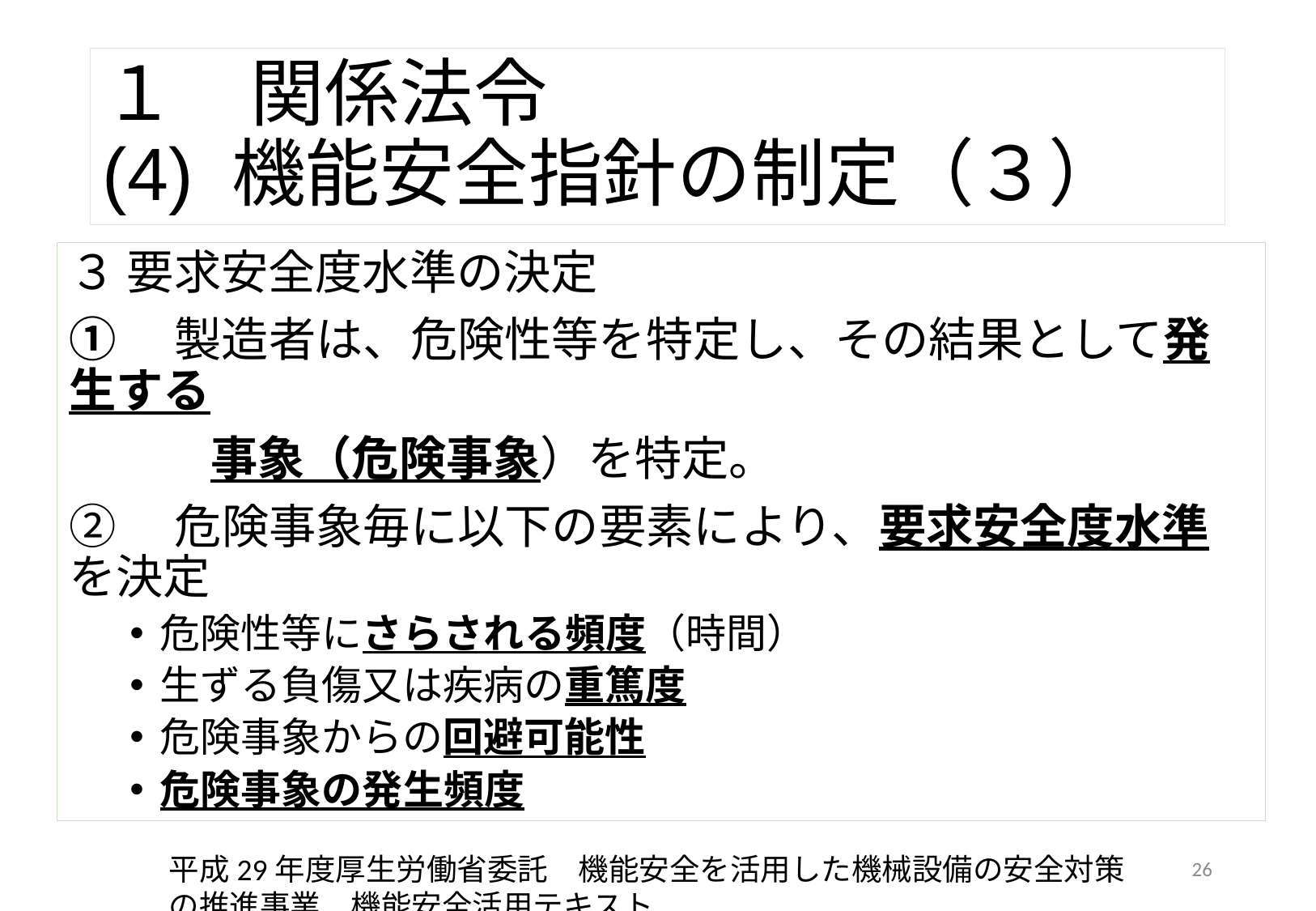

# １　関係法令 (4) 機能安全指針の制定（３）
３ 要求安全度水準の決定
①　製造者は、危険性等を特定し、その結果として発生する
　　　事象（危険事象）を特定。
②　危険事象毎に以下の要素により、要求安全度水準を決定
危険性等にさらされる頻度（時間）
生ずる負傷又は疾病の重篤度
危険事象からの回避可能性
危険事象の発生頻度

平成29年度厚生労働省委託　機能安全を活用した機械設備の安全対策の推進事業　機能安全活用テキスト
26